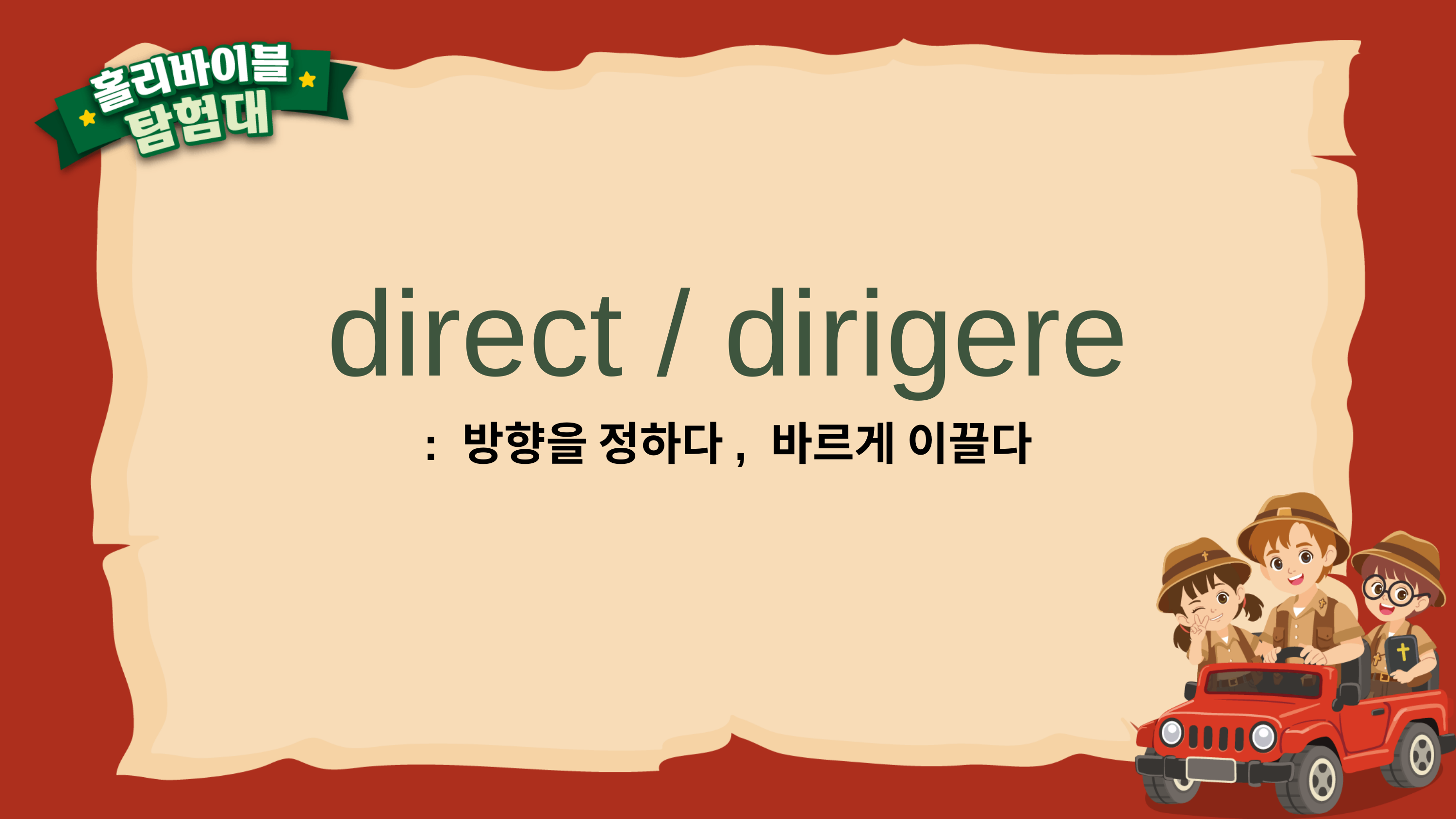

direct / dirigere
: 방향을 정하다, 바르게 이끌다